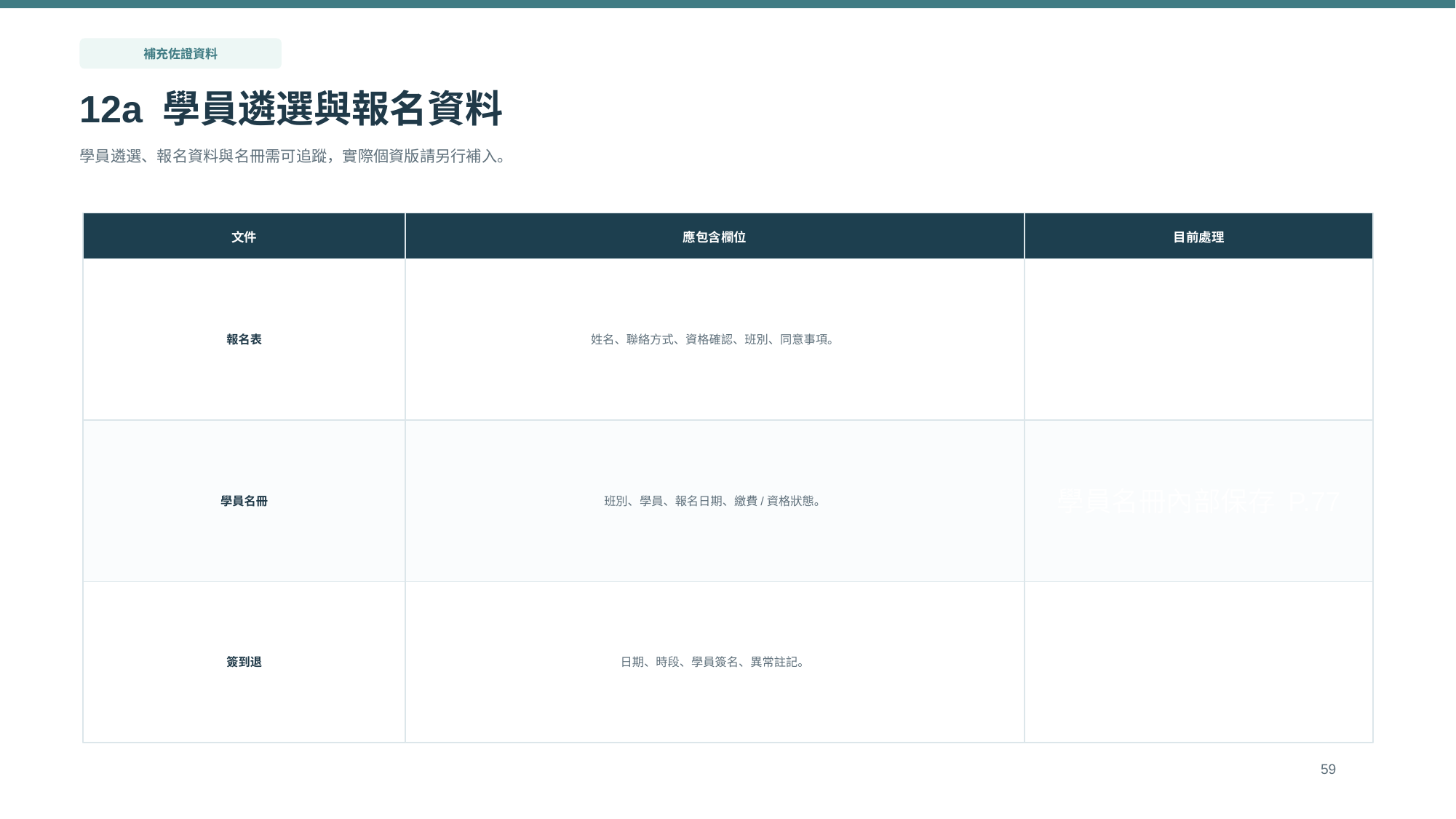

補充佐證資料
12a 學員遴選與報名資料
學員遴選、報名資料與名冊需可追蹤，實際個資版請另行補入。
文件
應包含欄位
目前處理
報名表
姓名、聯絡方式、資格確認、班別、同意事項。
表單頁截圖內部保存 P.77
學員名冊
班別、學員、報名日期、繳費/資格狀態。
學員名冊內部保存 P.77
簽到退
日期、時段、學員簽名、異常註記。
簽到退紀錄內部保存 P.77
59